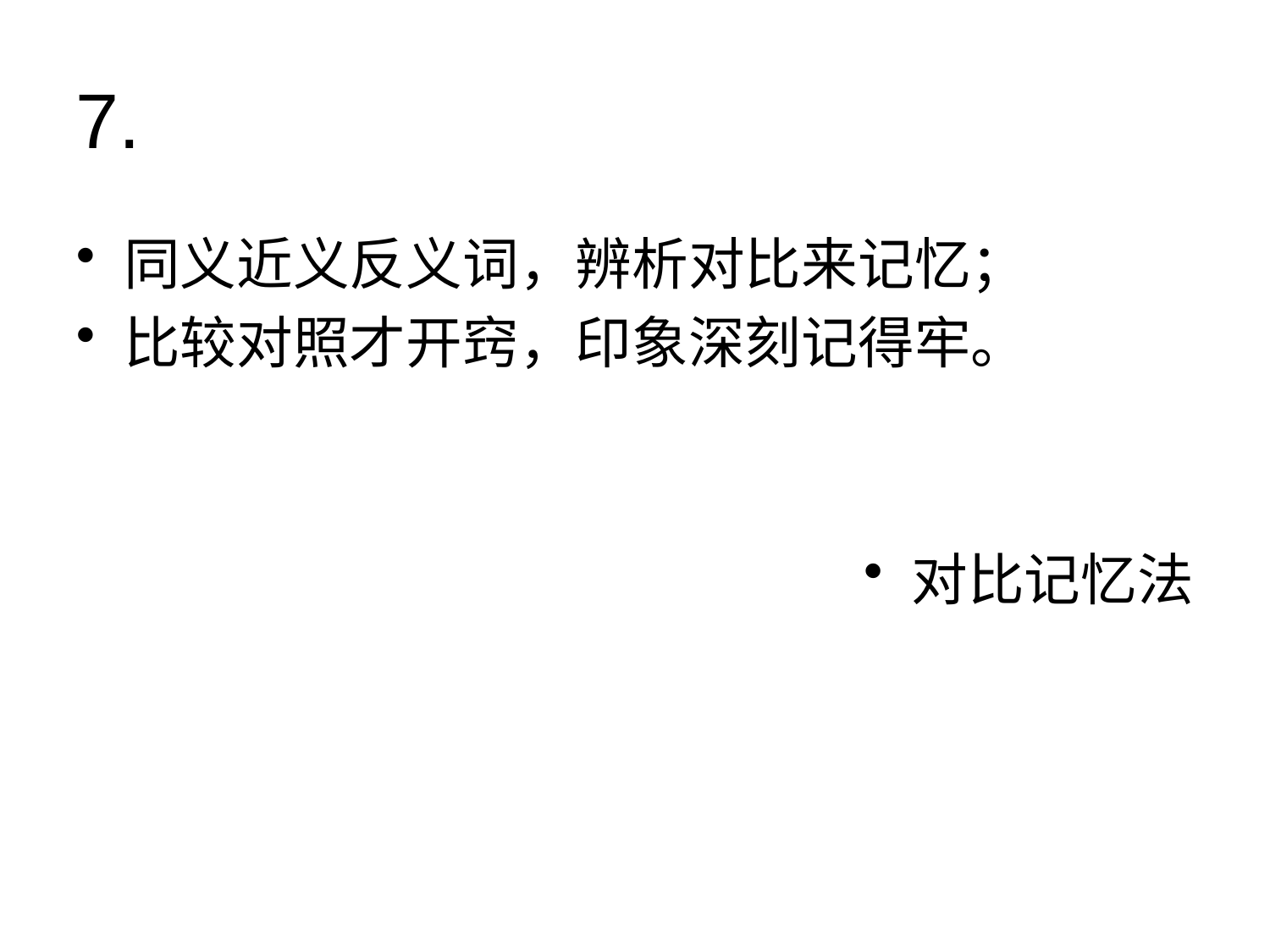

# 7.
同义近义反义词，辨析对比来记忆；
比较对照才开窍，印象深刻记得牢。

对比记忆法